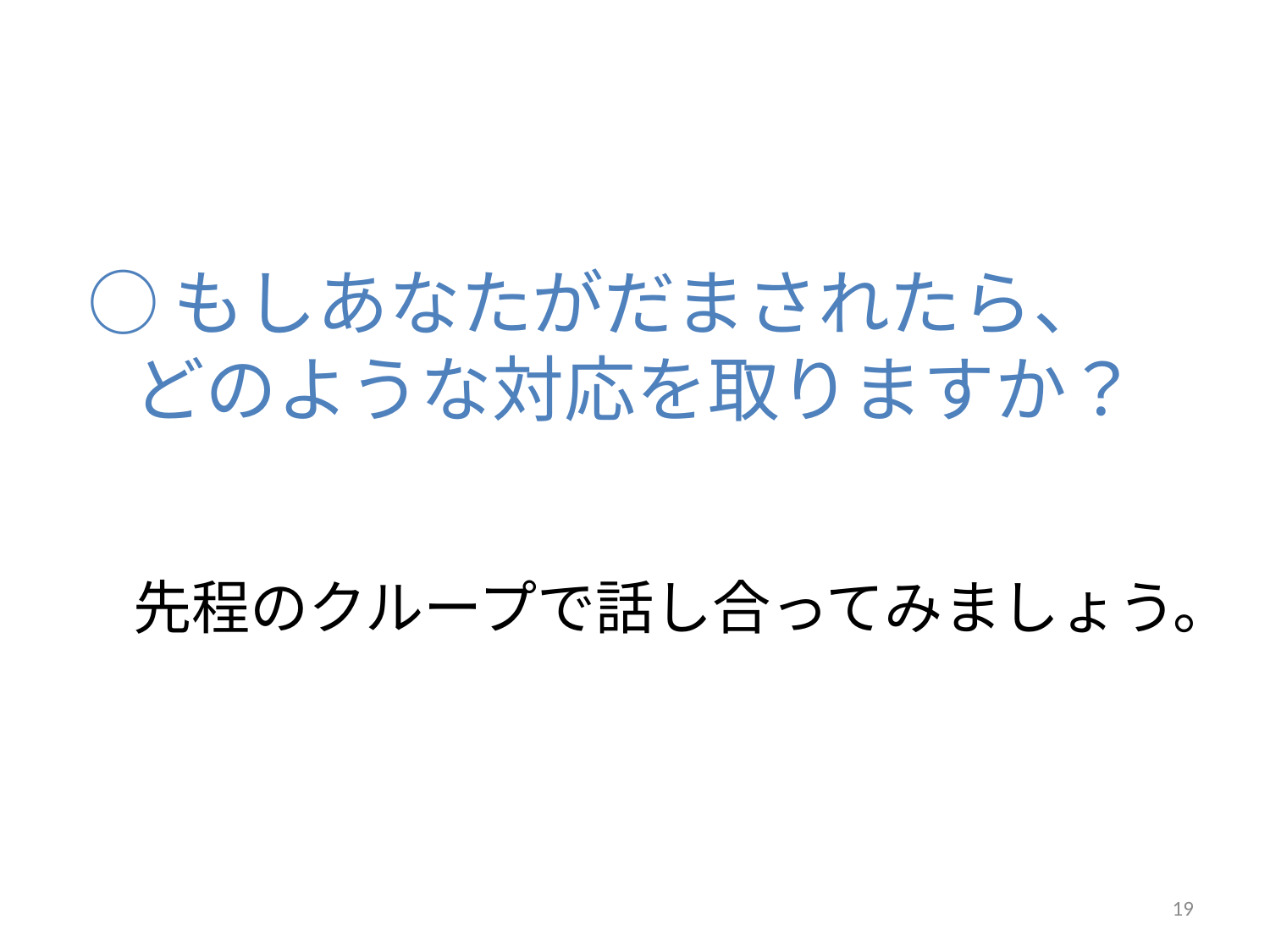

# ○もしあなたがだまされたら、 どのような対応を取りますか？ 先程のクループで話し合ってみましょう。
19